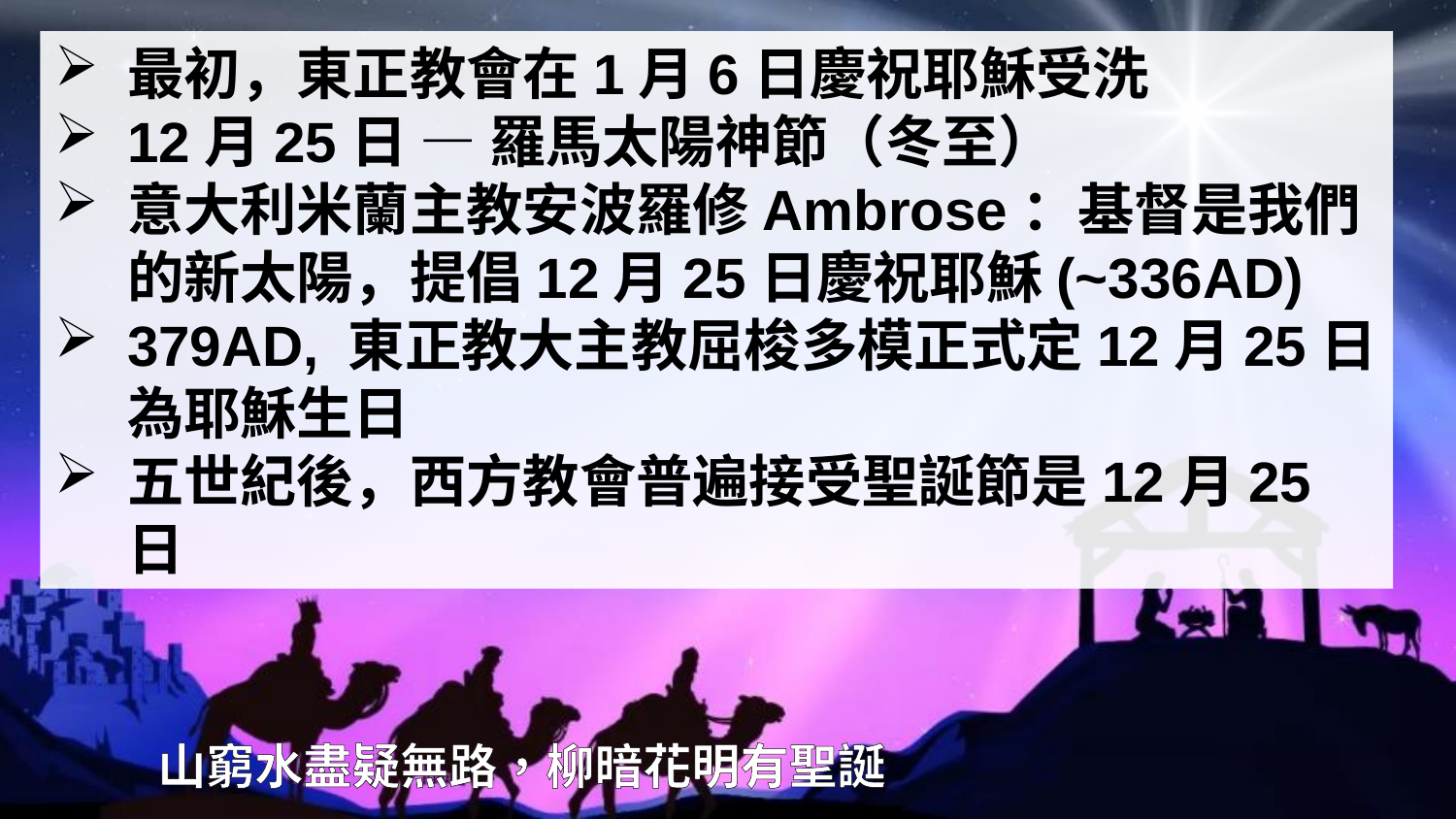

最初，東正教會在1月6日慶祝耶穌受洗
12月25日 — 羅馬太陽神節（冬至）
意大利米蘭主教安波羅修Ambrose：基督是我們的新太陽，提倡12月25日慶祝耶穌(~336AD)
379AD, 東正教大主教屈梭多模正式定12月25日為耶穌生日
五世紀後，西方教會普遍接受聖誕節是12月25日
山窮水盡疑無路，柳暗花明有聖誕